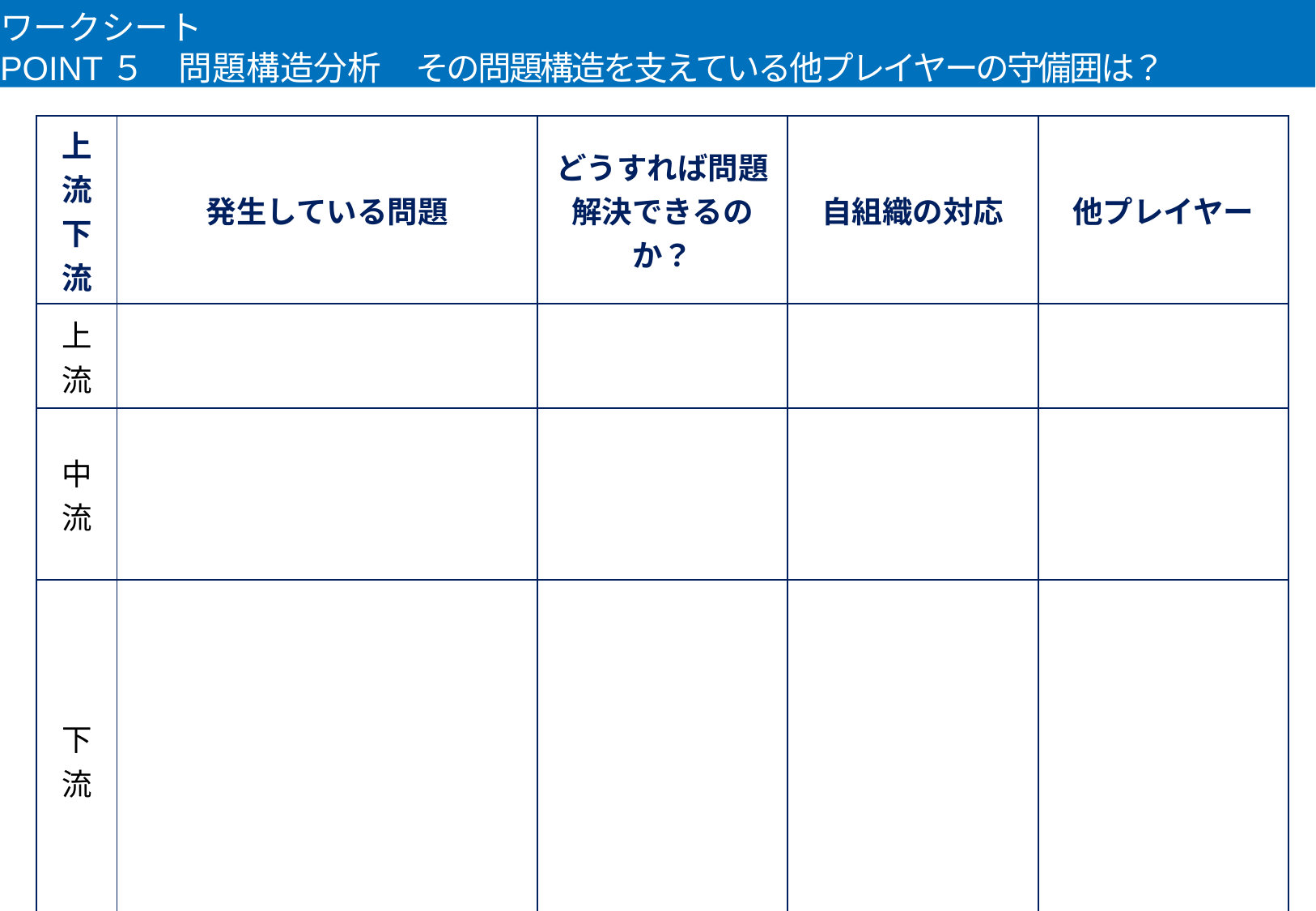

# ワークシート POINT５　問題構造分析　その問題構造を支えている他プレイヤーの守備囲は？
| 上流下流 | 発生している問題 | どうすれば問題解決できるのか？ | 自組織の対応 | 他プレイヤー |
| --- | --- | --- | --- | --- |
| 上流 |  |  |  |  |
| 中流 |  |  |  |  |
| 下流 |  |  |  |  |